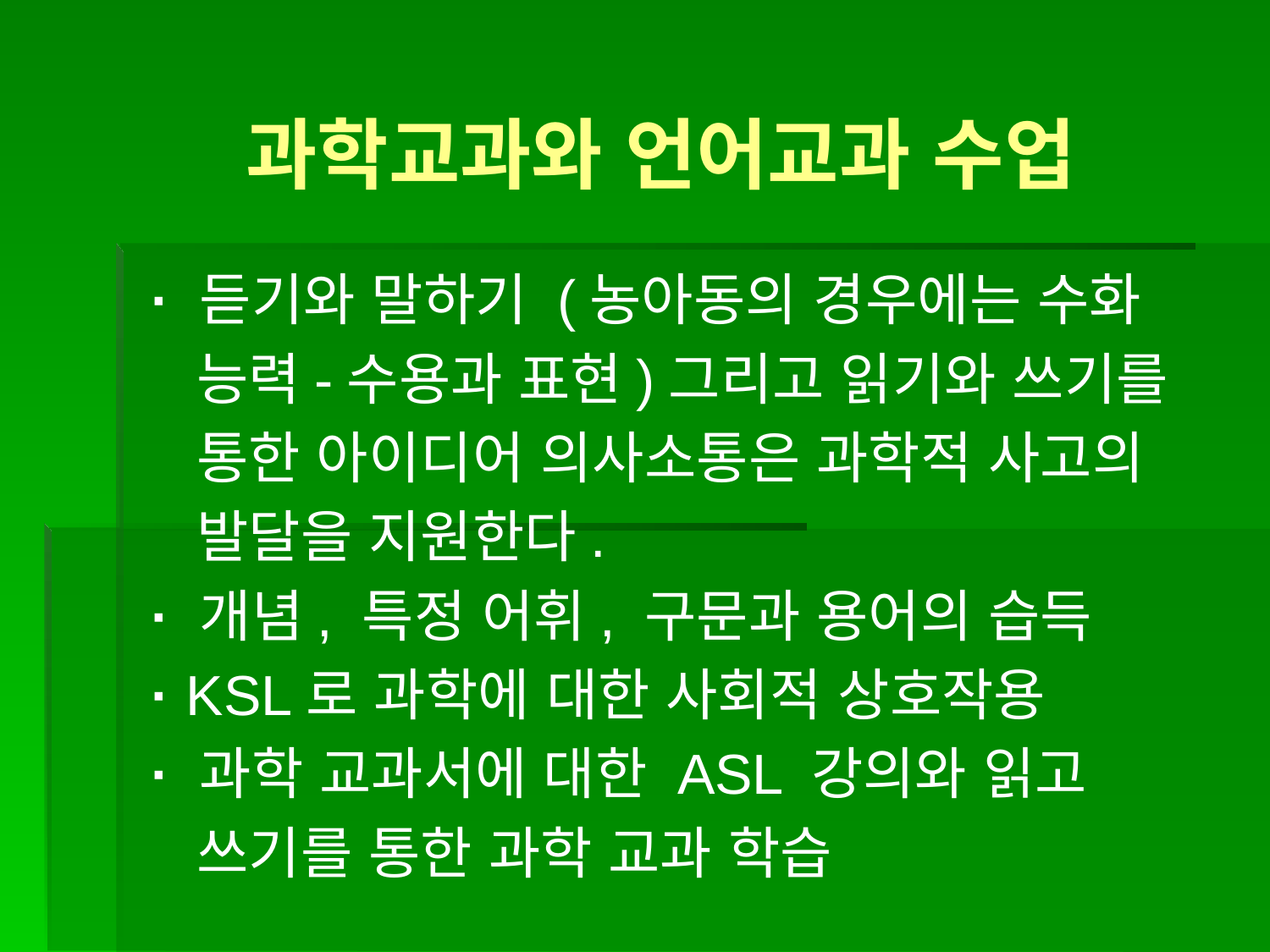

과학교과와 언어교과 수업
· 듣기와 말하기 (농아동의 경우에는 수화
  능력-수용과 표현)그리고 읽기와 쓰기를
  통한 아이디어 의사소통은 과학적 사고의
  발달을 지원한다.
· 개념, 특정 어휘, 구문과 용어의 습득
· KSL로 과학에 대한 사회적 상호작용
· 과학 교과서에 대한 ASL 강의와 읽고
  쓰기를 통한 과학 교과 학습